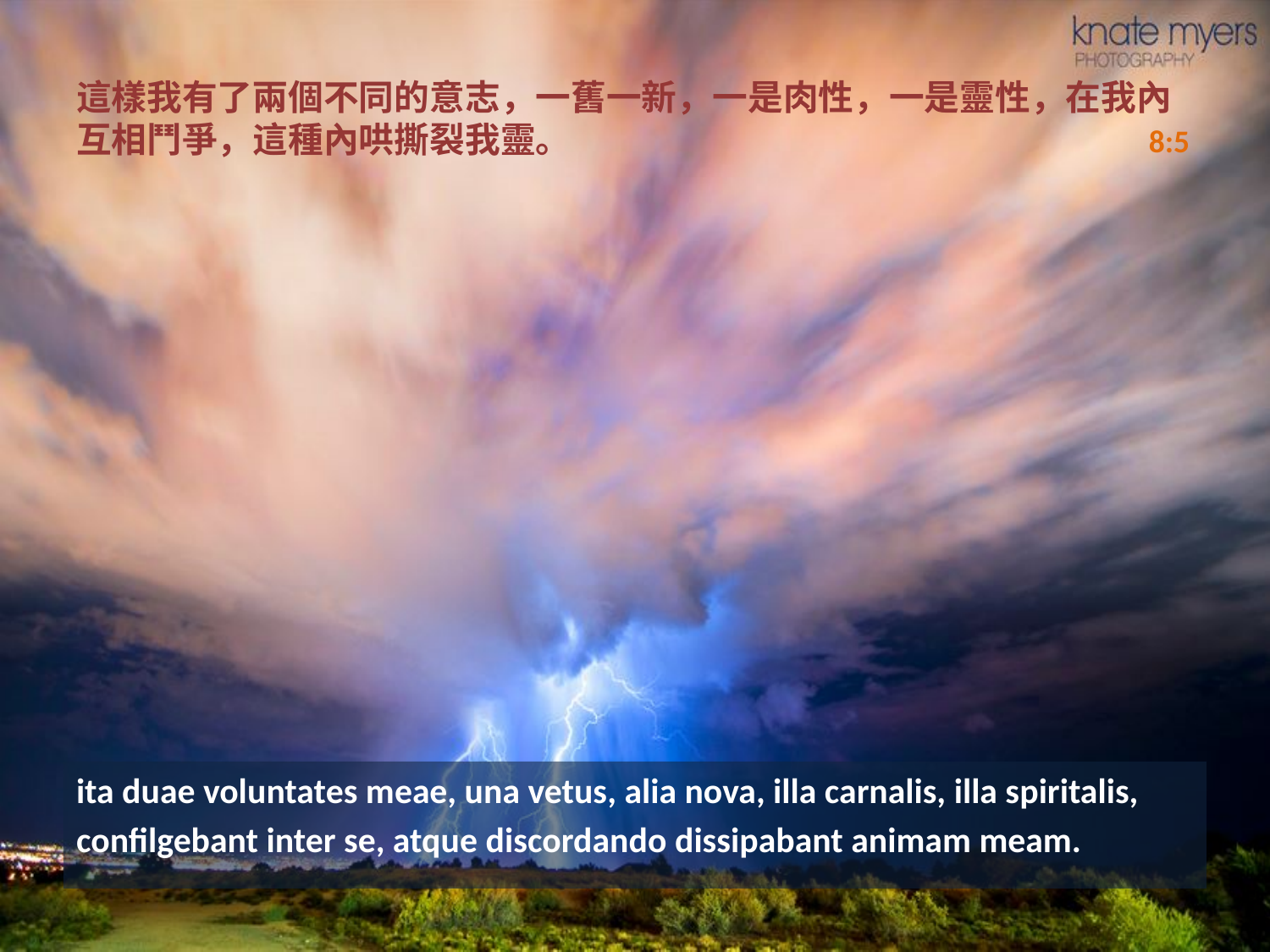

# 這樣我有了兩個不同的意志，一舊一新，一是肉性，一是靈性，在我內互相鬥爭，這種內哄撕裂我靈。					      8:5

ita duae voluntates meae, una vetus, alia nova, illa carnalis, illa spiritalis,
confilgebant inter se, atque discordando dissipabant animam meam.